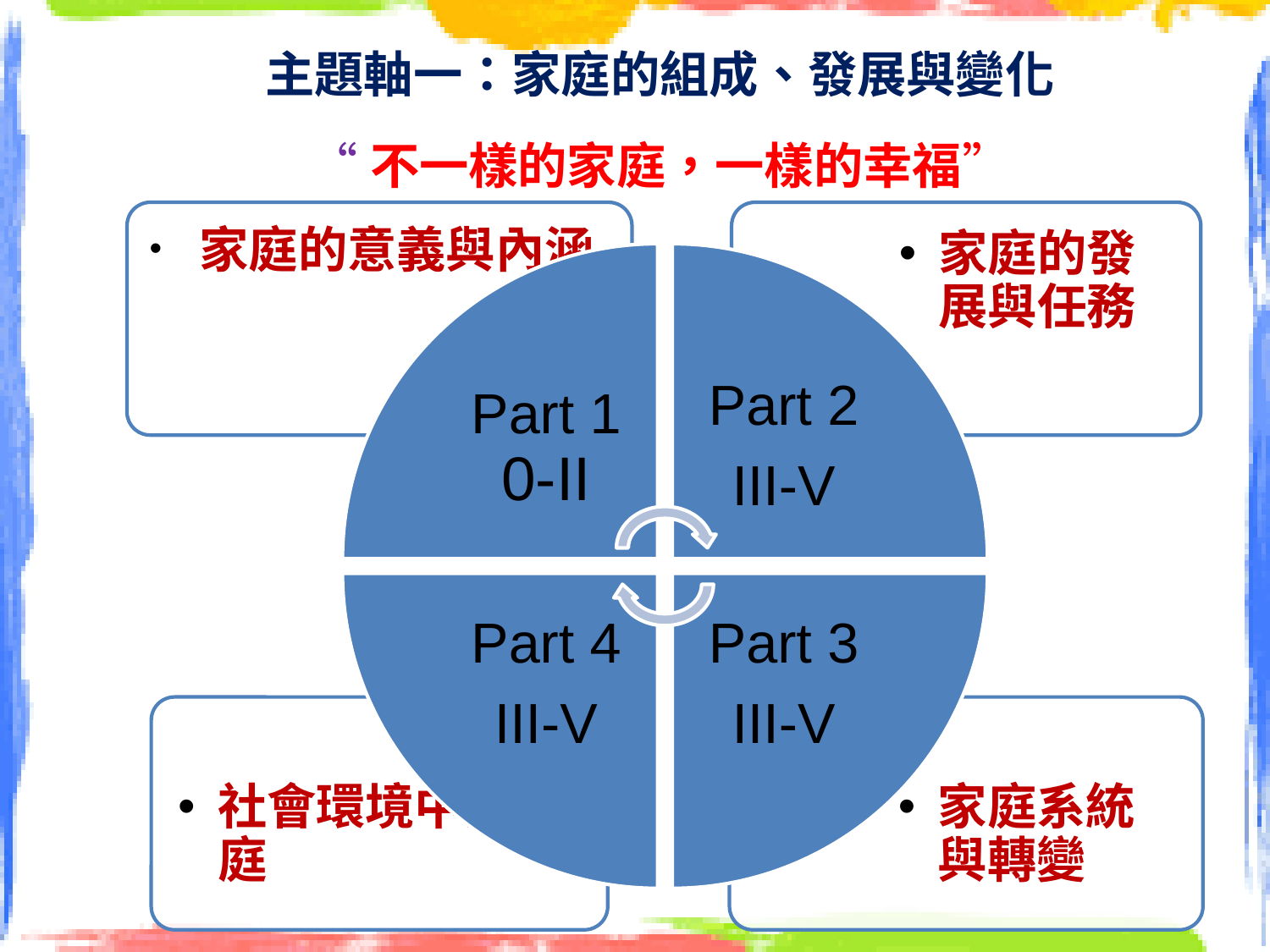

主題軸一：家庭的組成、發展與變化
“不一樣的家庭，一樣的幸福”
家庭系統與轉變
社會環境中的家庭
家庭的發展與任務
 家庭的意義與內涵
Part 1 0-II
Part 2
III-V
Part 3
III-V
Part 4
III-V